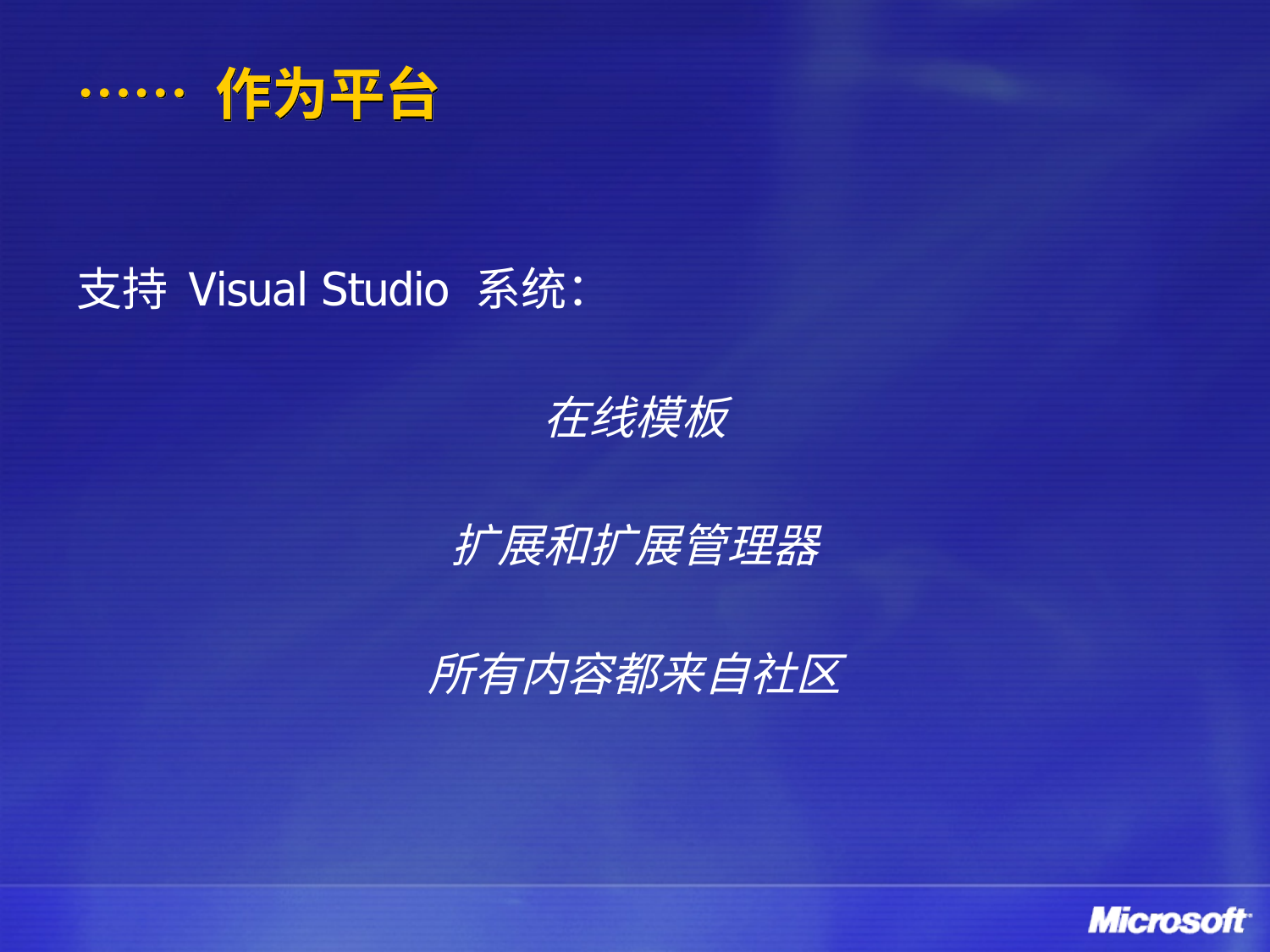

# …… 作为平台
支持 Visual Studio 系统：

在线模板

扩展和扩展管理器

所有内容都来自社区